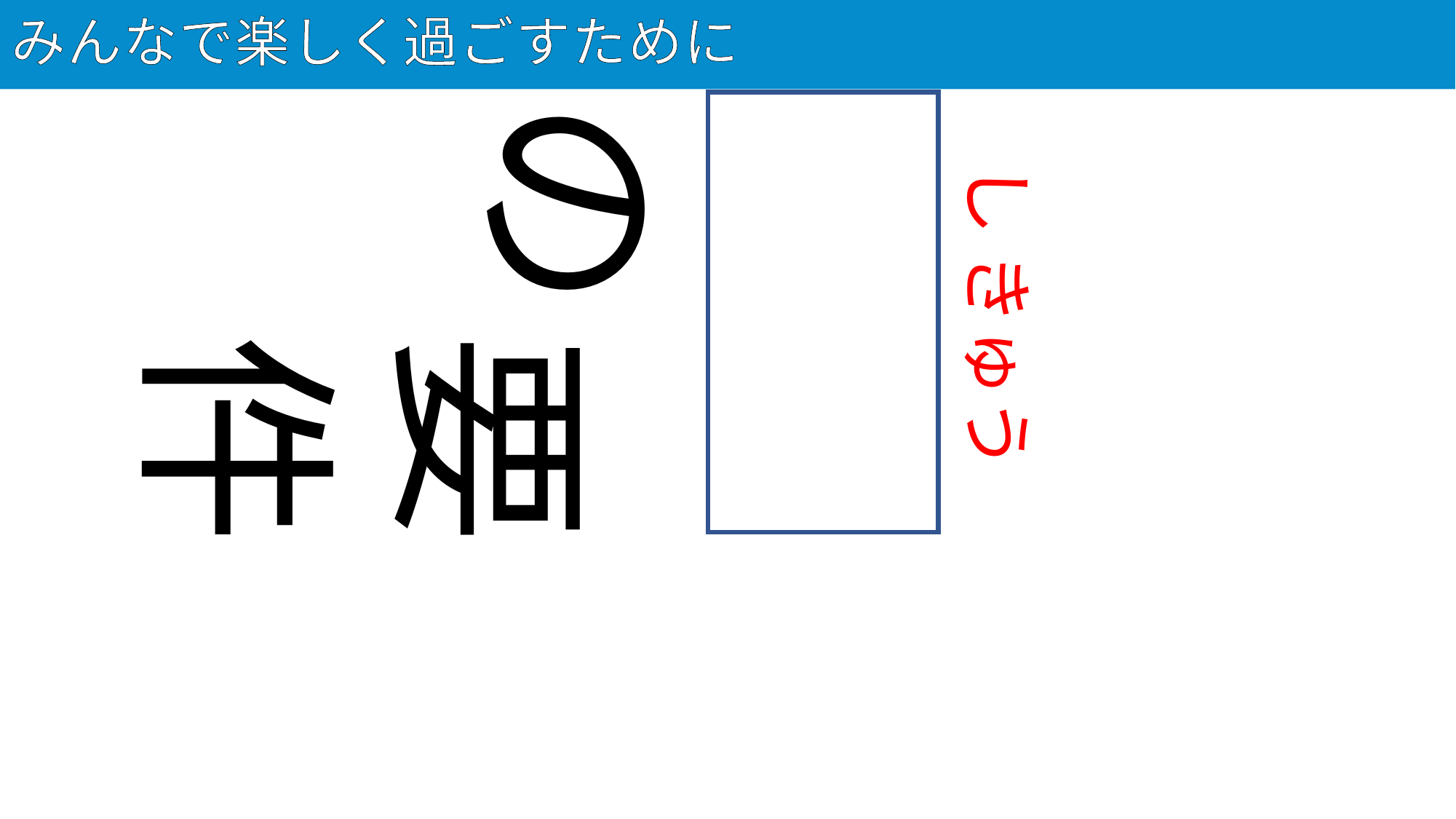

# みんなで楽しく過ごすために
39
至急の

し きゅう
要件